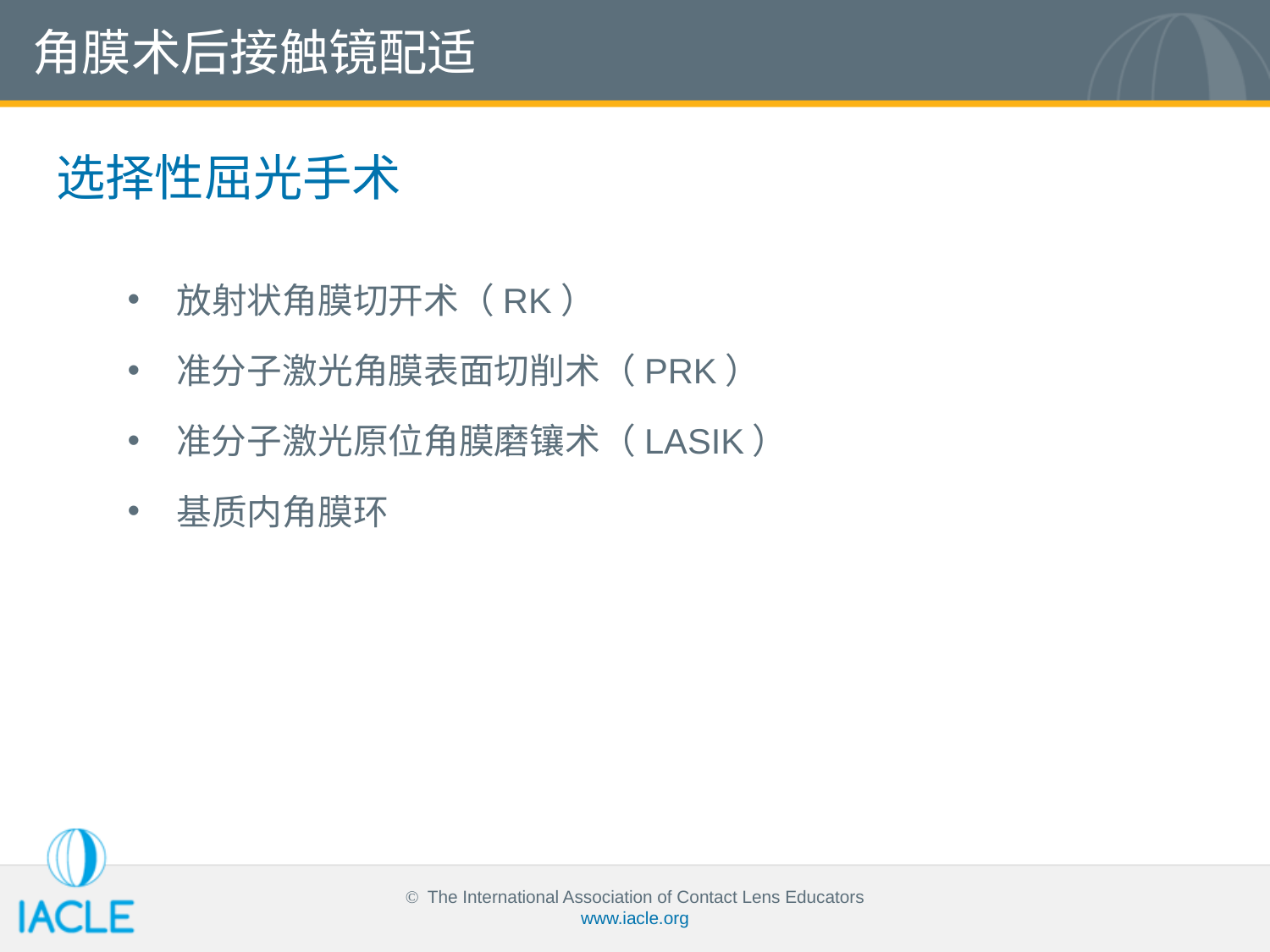

角膜术后接触镜配适
选择性屈光手术
放射状角膜切开术（RK）
准分子激光角膜表面切削术（PRK）
准分子激光原位角膜磨镶术（LASIK）
基质内角膜环